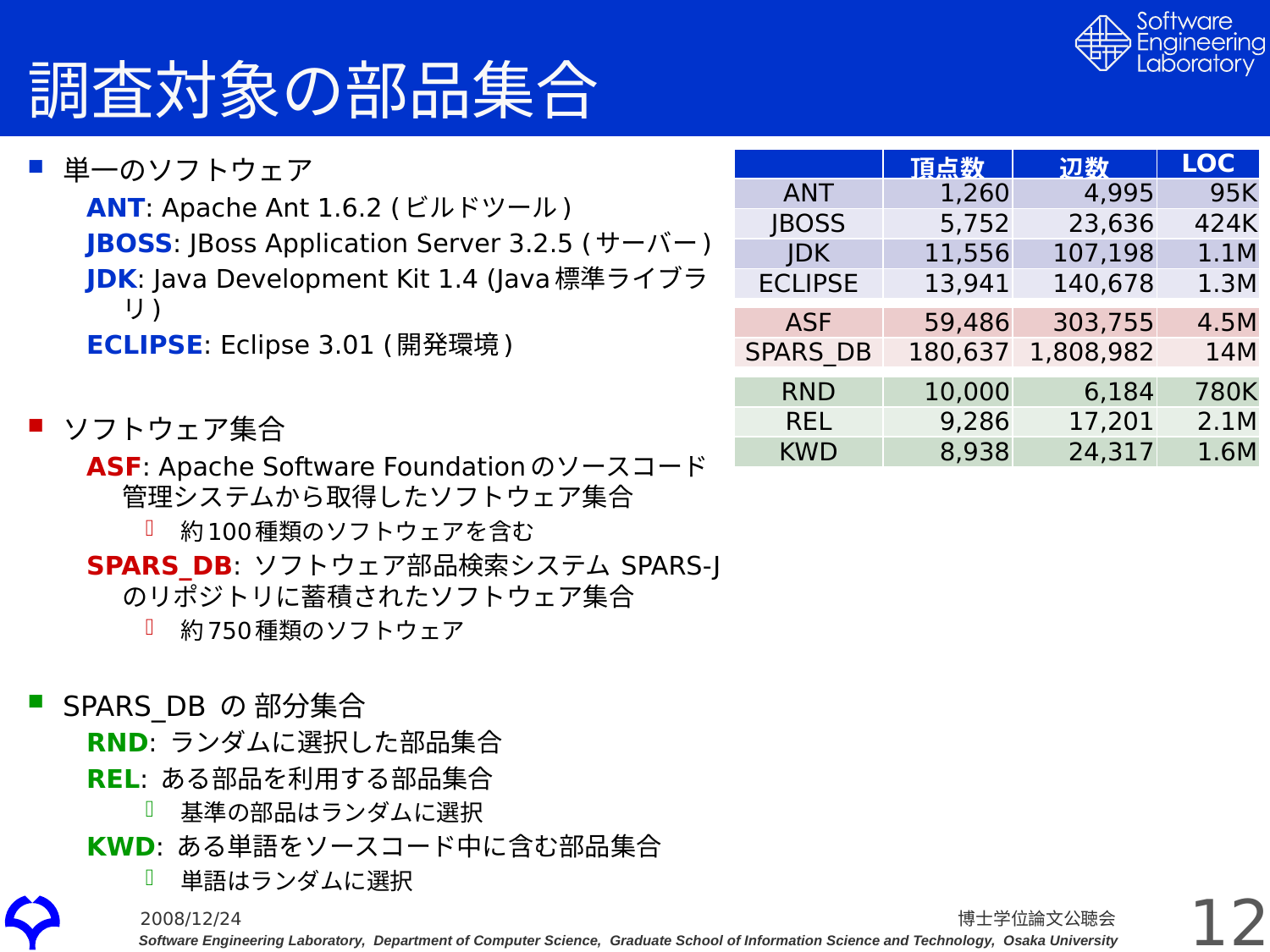

# 調査対象の部品集合
単一のソフトウェア
ANT: Apache Ant 1.6.2 (ビルドツール)
JBOSS: JBoss Application Server 3.2.5 (サーバー)
JDK: Java Development Kit 1.4 (Java標準ライブラリ)
ECLIPSE: Eclipse 3.01 (開発環境)

ソフトウェア集合
ASF: Apache Software Foundationのソースコード管理システムから取得したソフトウェア集合
約100種類のソフトウェアを含む
SPARS_DB: ソフトウェア部品検索システム SPARS-J のリポジトリに蓄積されたソフトウェア集合
約750種類のソフトウェア

SPARS_DB の 部分集合
RND: ランダムに選択した部品集合
REL: ある部品を利用する部品集合
基準の部品はランダムに選択
KWD: ある単語をソースコード中に含む部品集合
単語はランダムに選択
|  | 頂点数 | 辺数 | LOC |
| --- | --- | --- | --- |
| ANT | 1,260 | 4,995 | 95K |
| --- | --- | --- | --- |
| JBOSS | 5,752 | 23,636 | 424K |
| JDK | 11,556 | 107,198 | 1.1M |
| ECLIPSE | 13,941 | 140,678 | 1.3M |
| ASF | 59,486 | 303,755 | 4.5M |
| --- | --- | --- | --- |
| SPARS\_DB | 180,637 | 1,808,982 | 14M |
| RND | 10,000 | 6,184 | 780K |
| --- | --- | --- | --- |
| REL | 9,286 | 17,201 | 2.1M |
| KWD | 8,938 | 24,317 | 1.6M |
12
博士学位論文公聴会
2008/12/24